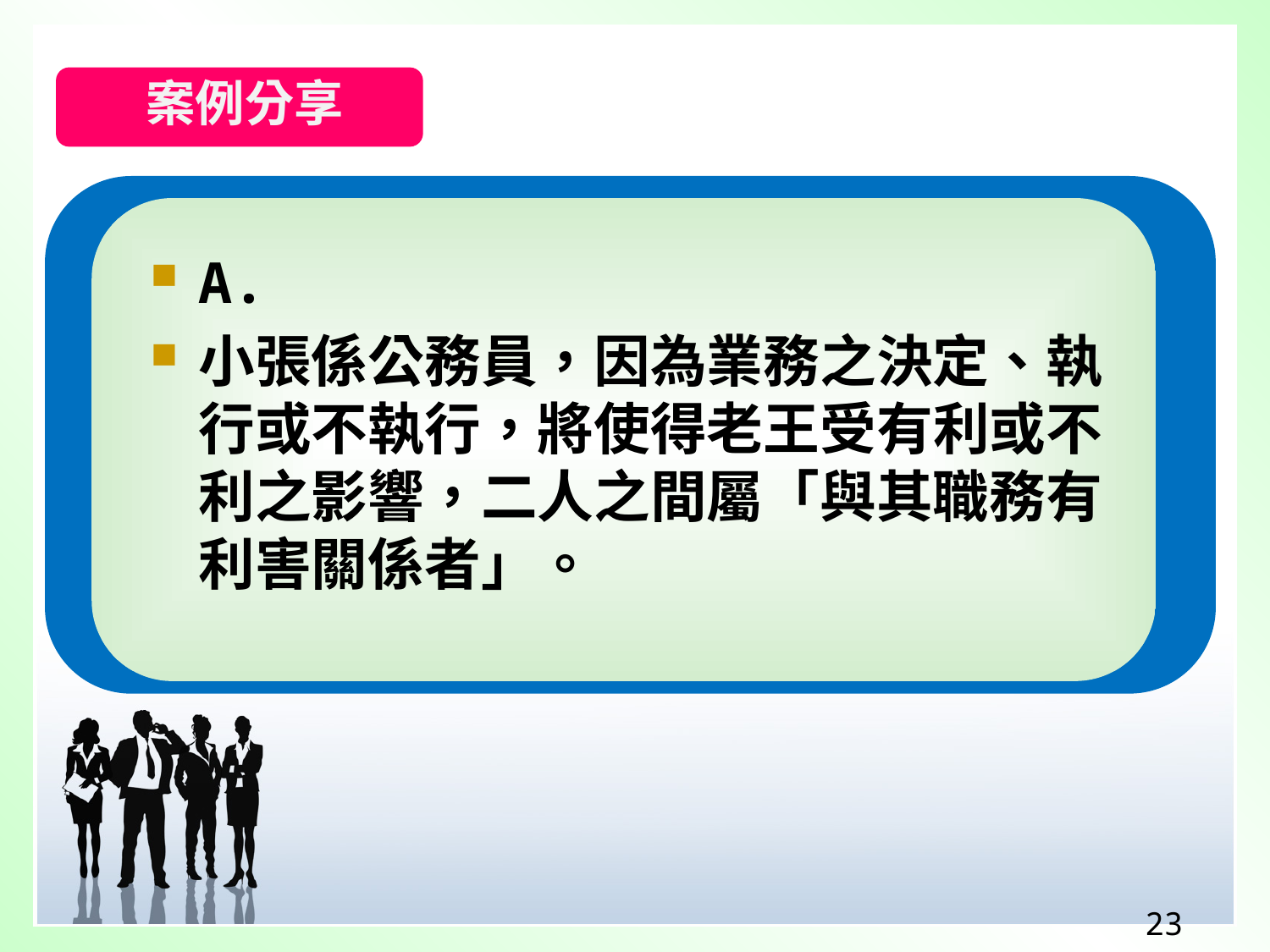

案例分享

A.
小張係公務員，因為業務之決定、執行或不執行，將使得老王受有利或不利之影響，二人之間屬「與其職務有利害關係者」。
                                     23